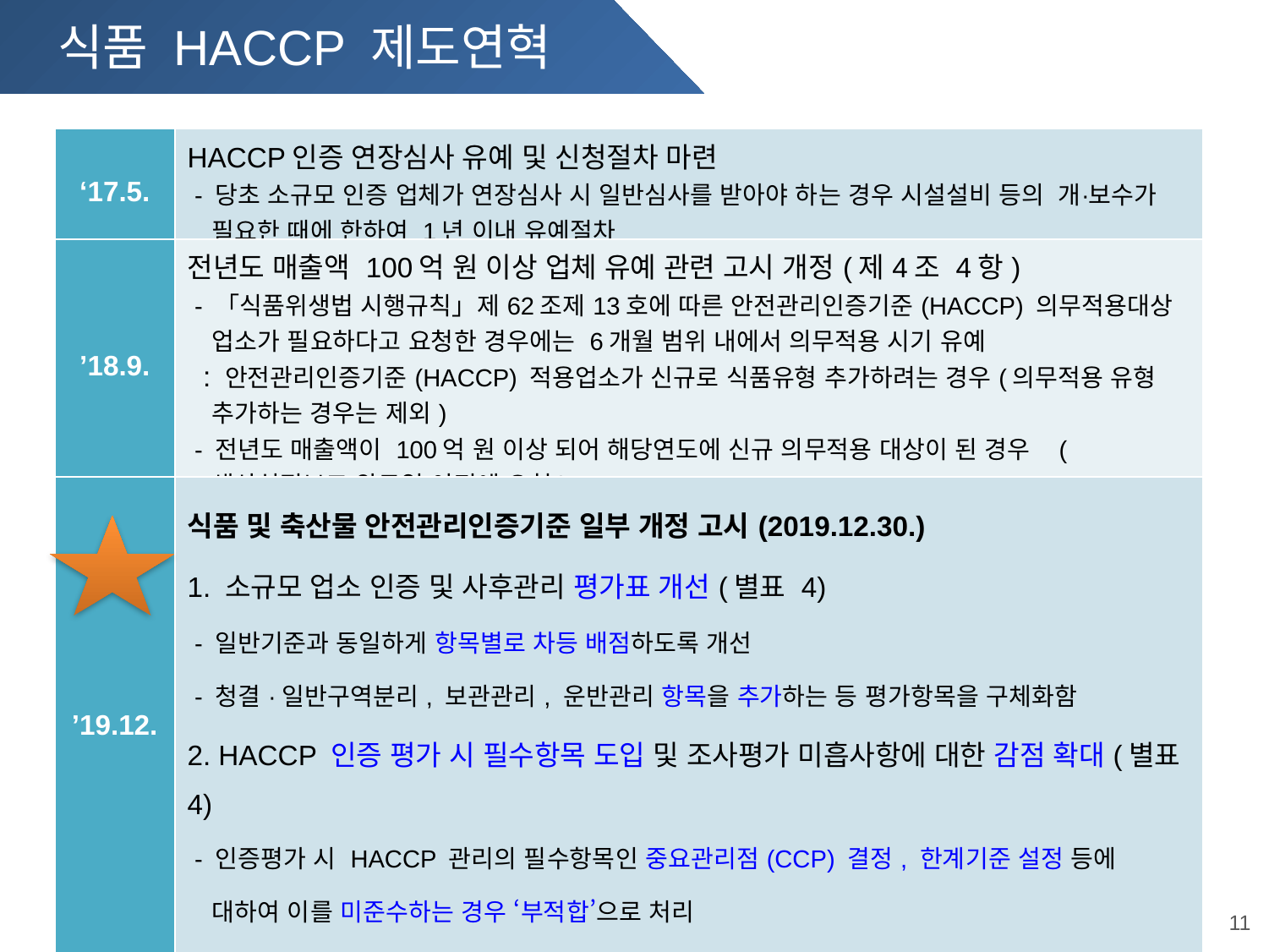

식품 HACCP 제도연혁
식품위생법
| ‘17.5. | HACCP인증 연장심사 유예 및 신청절차 마련 - 당초 소규모 인증 업체가 연장심사 시 일반심사를 받아야 하는 경우 시설설비 등의 개∙보수가 필요한 때에 한하여 1년 이내 유예절차 |
| --- | --- |
| ’18.9. | 전년도 매출액 100억 원 이상 업체 유예 관련 고시 개정(제4조 4항) - 「식품위생법 시행규칙」제62조제13호에 따른 안전관리인증기준(HACCP) 의무적용대상 업소가 필요하다고 요청한 경우에는 6개월 범위 내에서 의무적용 시기 유예 : 안전관리인증기준(HACCP) 적용업소가 신규로 식품유형 추가하려는 경우(의무적용 유형 추가하는 경우는 제외) - 전년도 매출액이 100억 원 이상 되어 해당연도에 신규 의무적용 대상이 된 경우 (생산실적보고 완료일 이전에 요청) |
| ’19.12. | 식품 및 축산물 안전관리인증기준 일부 개정 고시(2019.12.30.) 1. 소규모 업소 인증 및 사후관리 평가표 개선(별표 4) - 일반기준과 동일하게 항목별로 차등 배점하도록 개선 - 청결·일반구역분리, 보관관리, 운반관리 항목을 추가하는 등 평가항목을 구체화함 2. HACCP 인증 평가 시 필수항목 도입 및 조사평가 미흡사항에 대한 감점 확대(별표 4) - 인증평가 시 HACCP 관리의 필수항목인 중요관리점(CCP) 결정, 한계기준 설정 등에 대하여 이를 미준수하는 경우 ‘부적합’으로 처리 - 전년도 조사·평가 결과 위반사항이 당해 연도 평가 시 개선되지 아니한 경우 해당 감점의 2배 적용 |

11